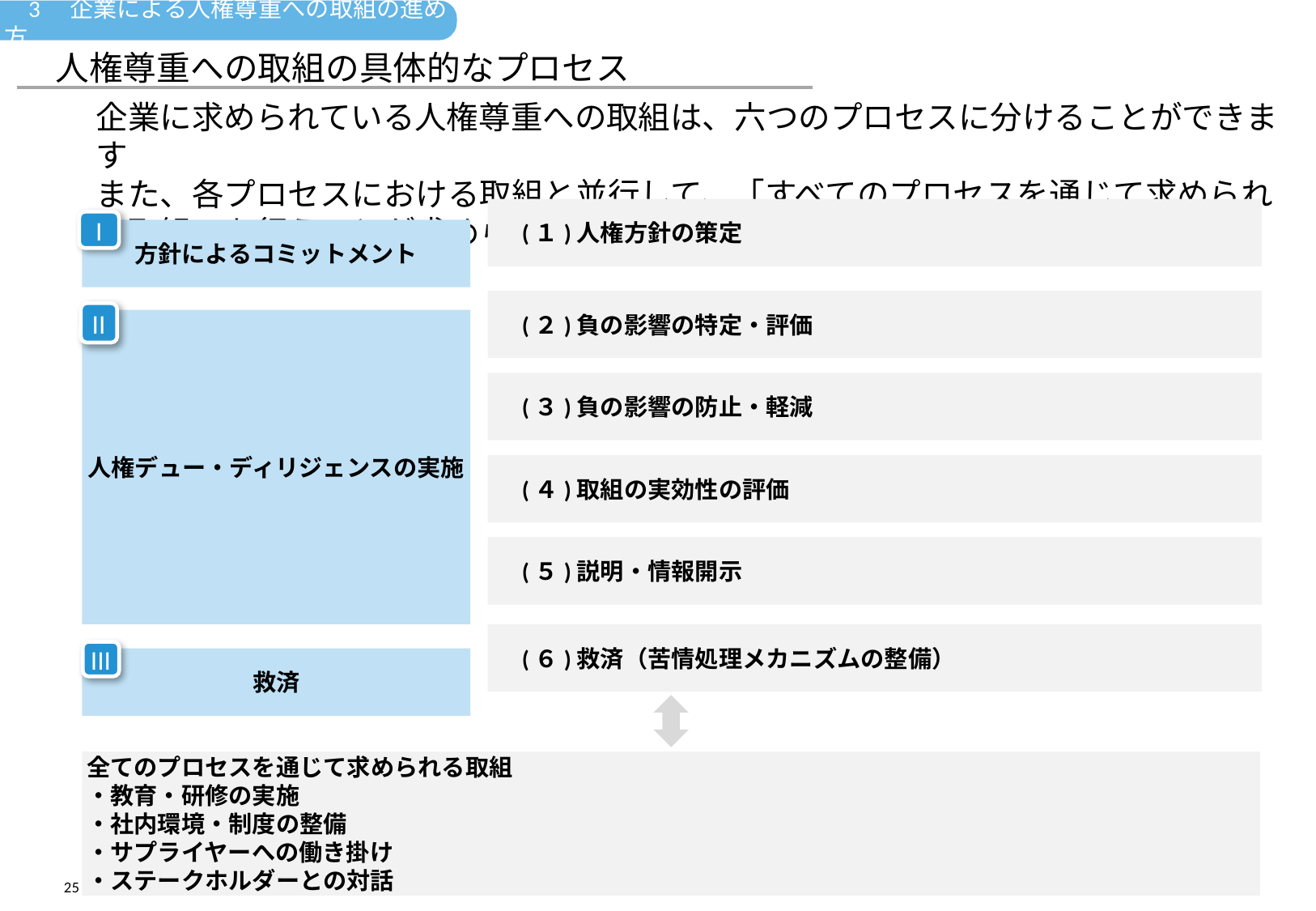

3　企業による人権尊重への取組の進め方
1. 企業が直面しうる人権課題
人権尊重への取組の具体的なプロセス
企業に求められている人権尊重への取組は、六つのプロセスに分けることができます
また、各プロセスにおける取組と並行して、「すべてのプロセスを通じて求められる取組」を行うことが求められます
　(１)人権方針の策定
I
方針によるコミットメント
　(２)負の影響の特定・評価
II
人権デュー・ディリジェンスの実施
　(３)負の影響の防止・軽減
　(４)取組の実効性の評価
　(５)説明・情報開示
　(６)救済（苦情処理メカニズムの整備）
III
救済

全てのプロセスを通じて求められる取組
・教育・研修の実施
・社内環境・制度の整備
・サプライヤーへの働き掛け
・ステークホルダーとの対話
25